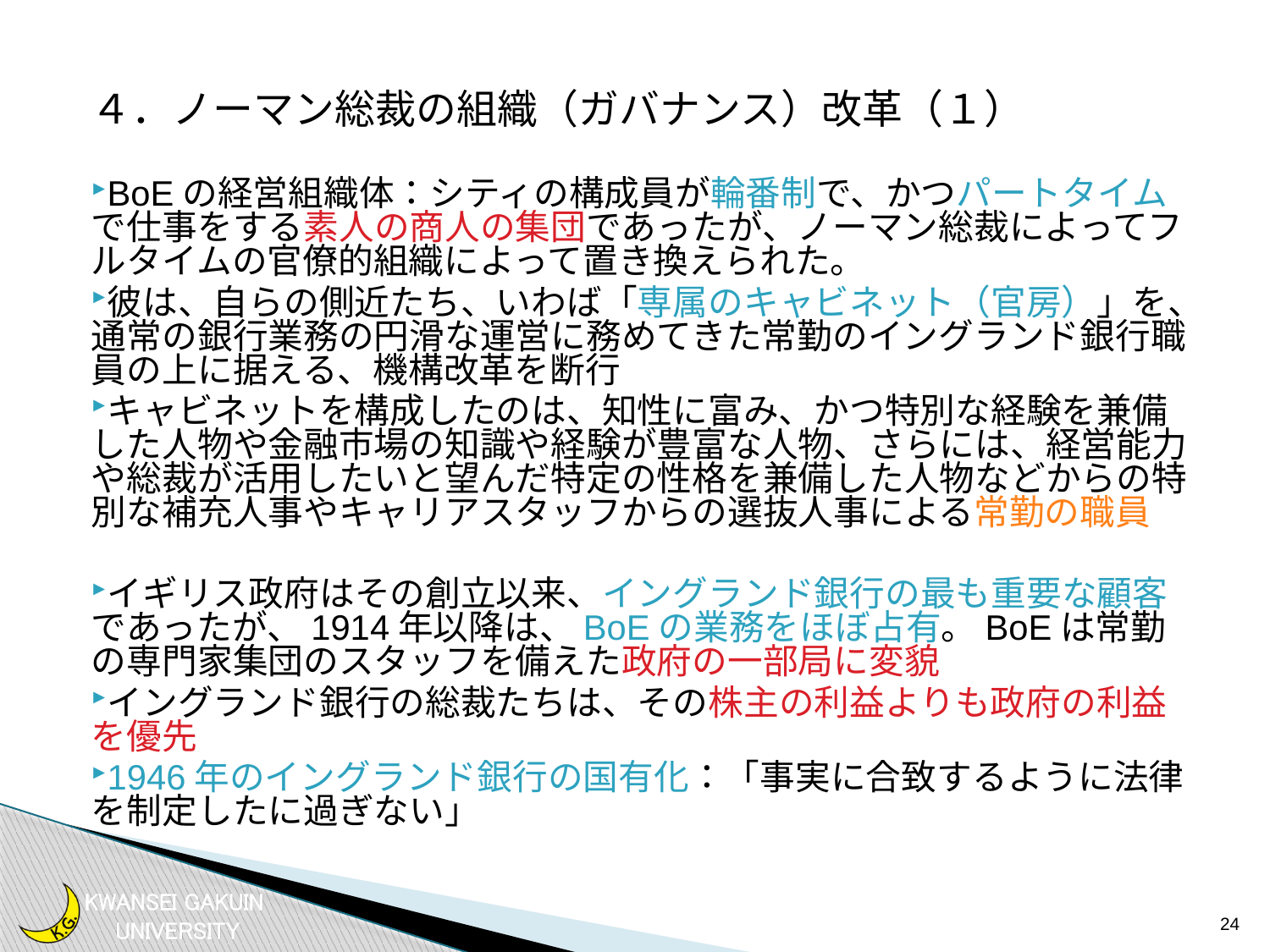

４．ノーマン総裁の組織（ガバナンス）改革（１）

BoEの経営組織体：シティの構成員が輪番制で、かつパートタイムで仕事をする素人の商人の集団であったが、ノーマン総裁によってフルタイムの官僚的組織によって置き換えられた。
彼は、自らの側近たち、いわば「専属のキャビネット（官房）」を、通常の銀行業務の円滑な運営に務めてきた常勤のイングランド銀行職員の上に据える、機構改革を断行
キャビネットを構成したのは、知性に富み、かつ特別な経験を兼備した人物や金融市場の知識や経験が豊富な人物、さらには、経営能力や総裁が活用したいと望んだ特定の性格を兼備した人物などからの特別な補充人事やキャリアスタッフからの選抜人事による常勤の職員

イギリス政府はその創立以来、イングランド銀行の最も重要な顧客であったが、1914年以降は、BoEの業務をほぼ占有。BoEは常勤の専門家集団のスタッフを備えた政府の一部局に変貌
イングランド銀行の総裁たちは、その株主の利益よりも政府の利益を優先
1946年のイングランド銀行の国有化：「事実に合致するように法律を制定したに過ぎない」
24